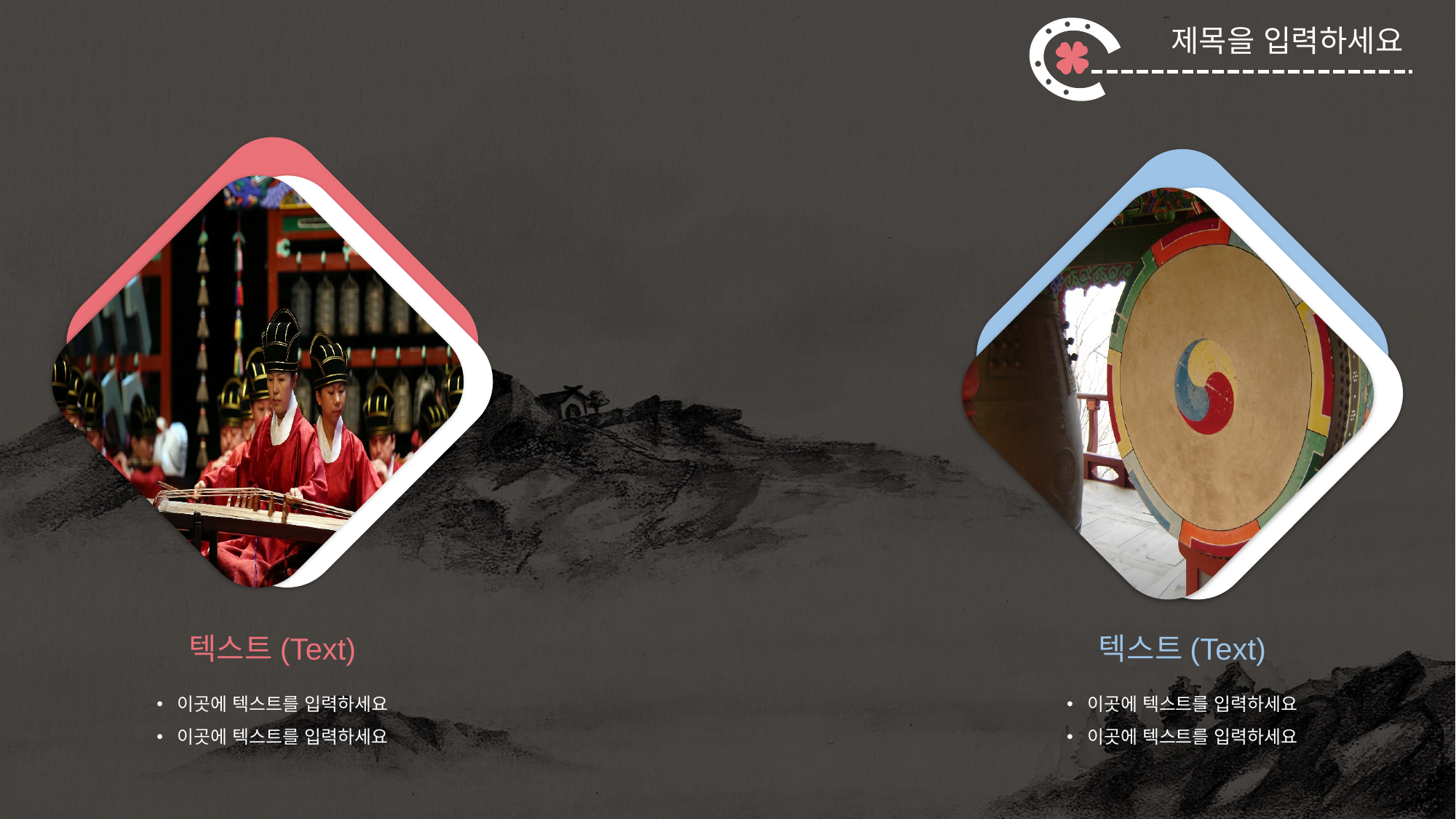

제목을 입력하세요

텍스트(Text)
이곳에 텍스트를 입력하세요
이곳에 텍스트를 입력하세요
텍스트(Text)
이곳에 텍스트를 입력하세요
이곳에 텍스트를 입력하세요